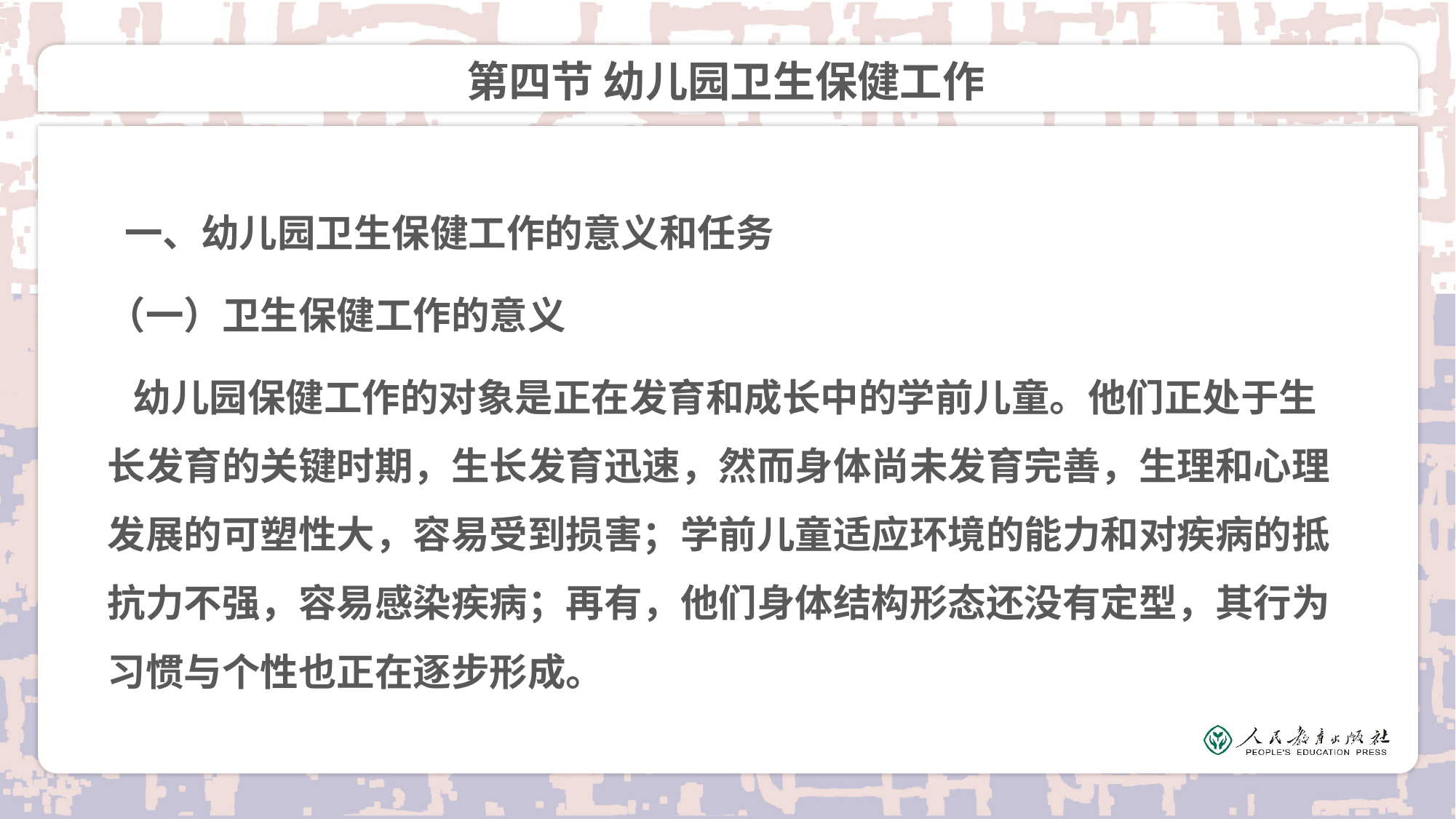

# 第四节 幼儿园卫生保健工作
 一、幼儿园卫生保健工作的意义和任务
（一）卫生保健工作的意义
  幼儿园保健工作的对象是正在发育和成长中的学前儿童。他们正处于生长发育的关键时期，生长发育迅速，然而身体尚未发育完善，生理和心理发展的可塑性大，容易受到损害；学前儿童适应环境的能力和对疾病的抵抗力不强，容易感染疾病；再有，他们身体结构形态还没有定型，其行为习惯与个性也正在逐步形成。